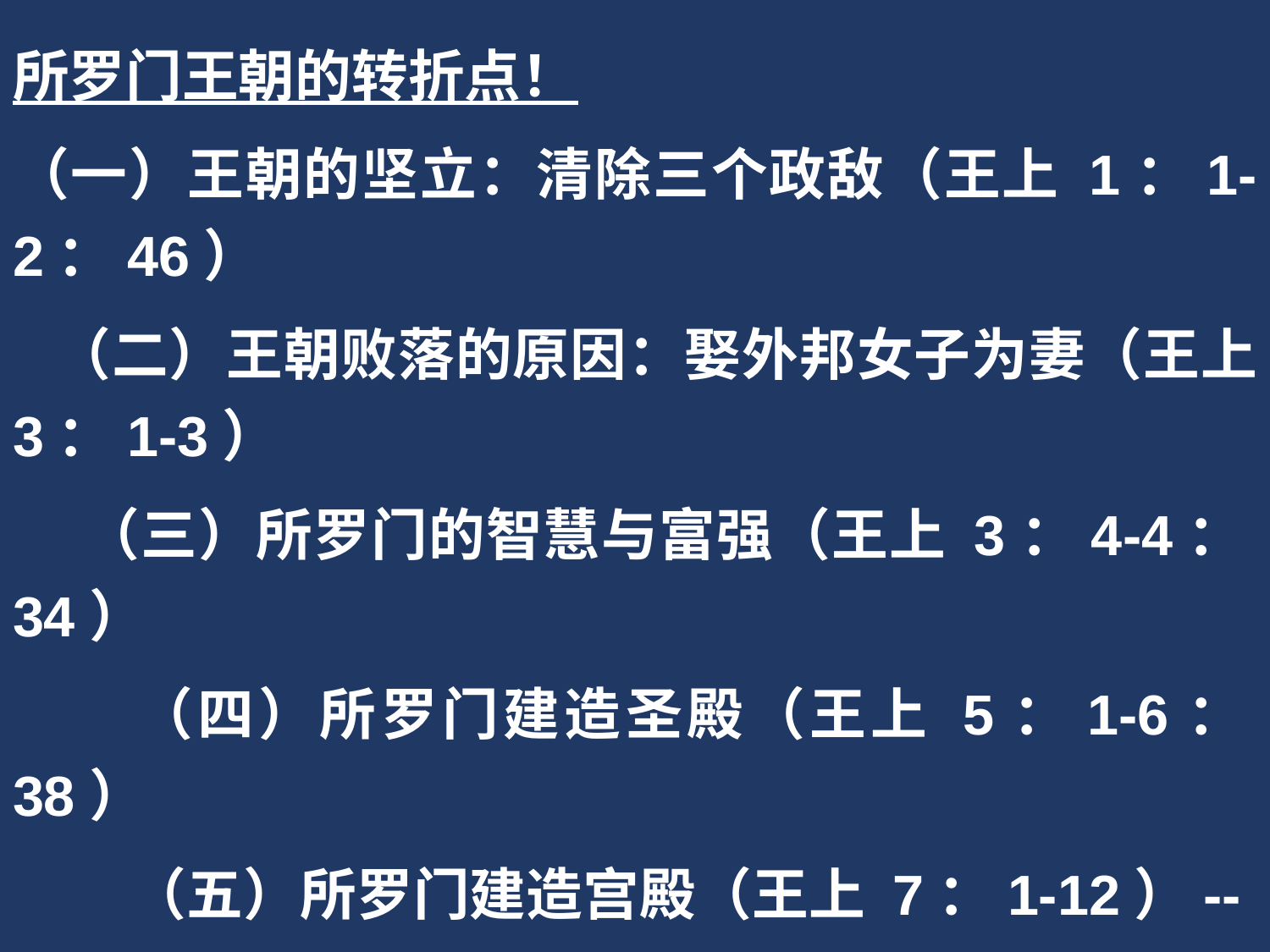

所罗门王朝的转折点！
（一）王朝的坚立：清除三个政敌（王上 1：1-2：46）
  （二）王朝败落的原因：娶外邦女子为妻（王上 3：1-3）
    （三）所罗门的智慧与富强（王上 3：4-4：34）
      （四）所罗门建造圣殿（王上 5：1-6：38）
        （五）所罗门建造宫殿（王上 7：1-12）--
                  王朝的转捩点 ！